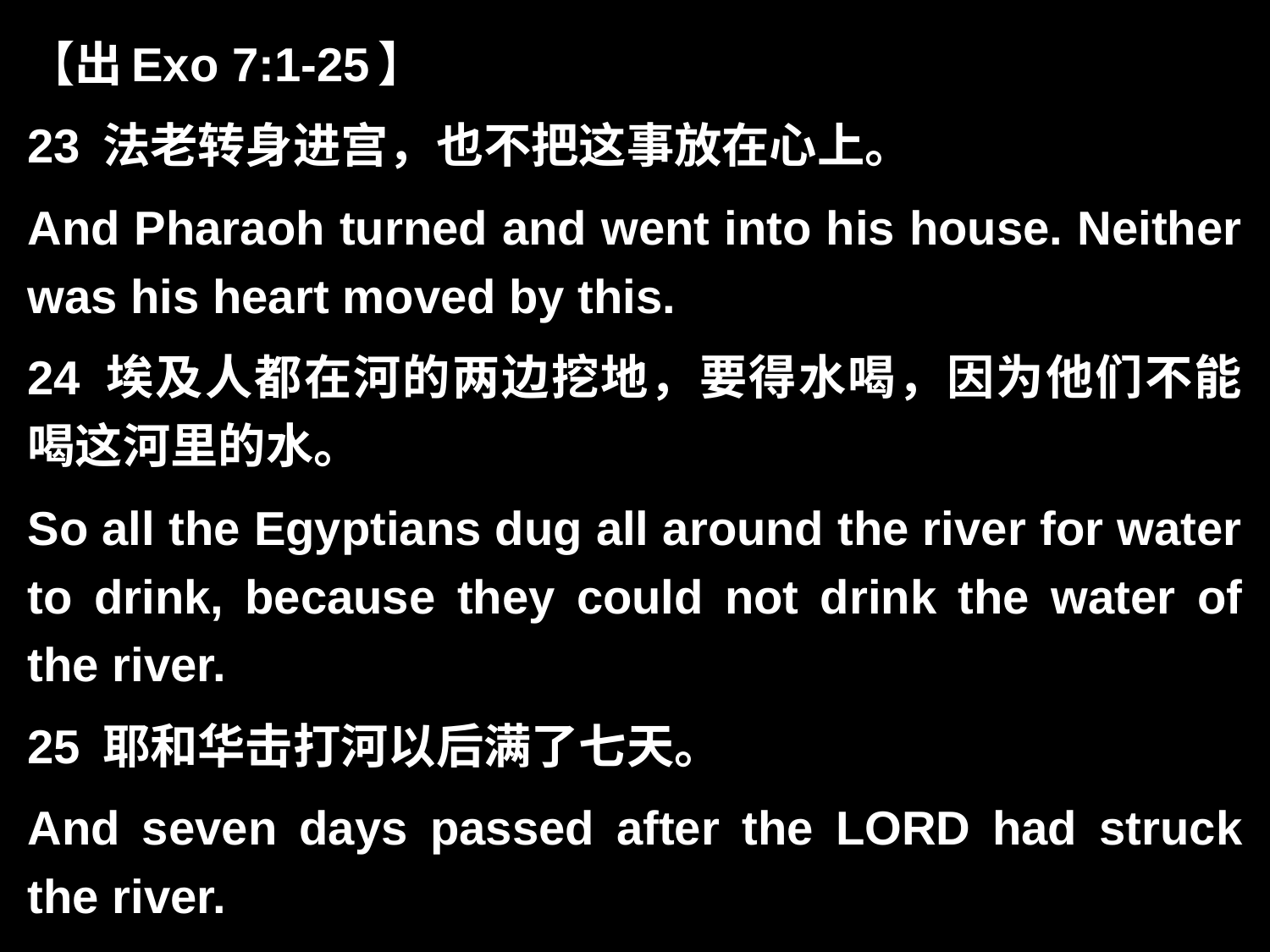

【出Exo 7:1-25】
23 法老转身进宫，也不把这事放在心上。
And Pharaoh turned and went into his house. Neither was his heart moved by this.
24 埃及人都在河的两边挖地，要得水喝，因为他们不能喝这河里的水。
So all the Egyptians dug all around the river for water to drink, because they could not drink the water of the river.
25 耶和华击打河以后满了七天。
And seven days passed after the LORD had struck the river.